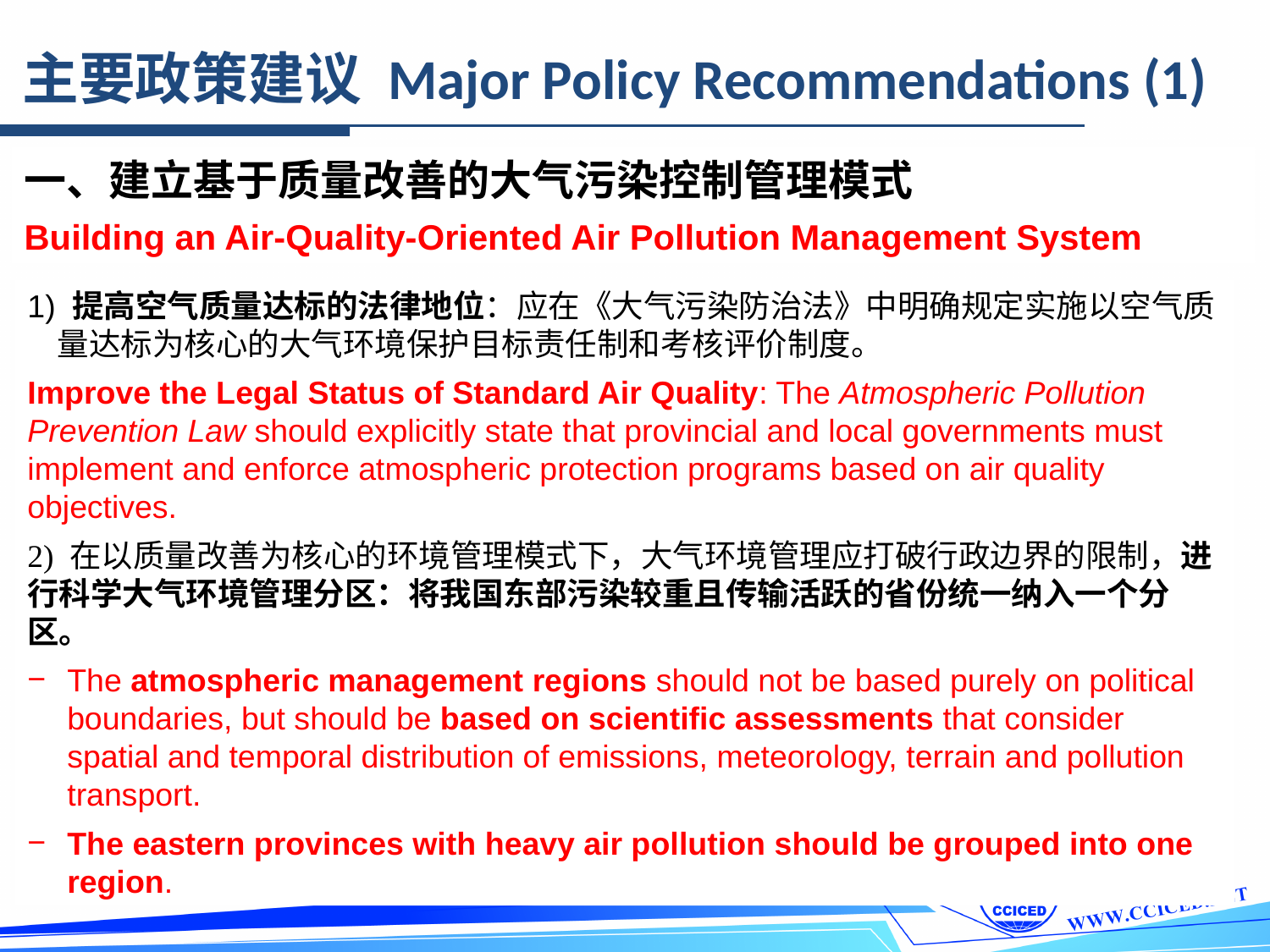

主要政策建议 Major Policy Recommendations (1)
一、建立基于质量改善的大气污染控制管理模式
Building an Air-Quality-Oriented Air Pollution Management System
 提高空气质量达标的法律地位：应在《大气污染防治法》中明确规定实施以空气质量达标为核心的大气环境保护目标责任制和考核评价制度。
Improve the Legal Status of Standard Air Quality: The Atmospheric Pollution Prevention Law should explicitly state that provincial and local governments must implement and enforce atmospheric protection programs based on air quality objectives.
2) 在以质量改善为核心的环境管理模式下，大气环境管理应打破行政边界的限制，进行科学大气环境管理分区：将我国东部污染较重且传输活跃的省份统一纳入一个分区。
The atmospheric management regions should not be based purely on political boundaries, but should be based on scientific assessments that consider spatial and temporal distribution of emissions, meteorology, terrain and pollution transport.
The eastern provinces with heavy air pollution should be grouped into one region.